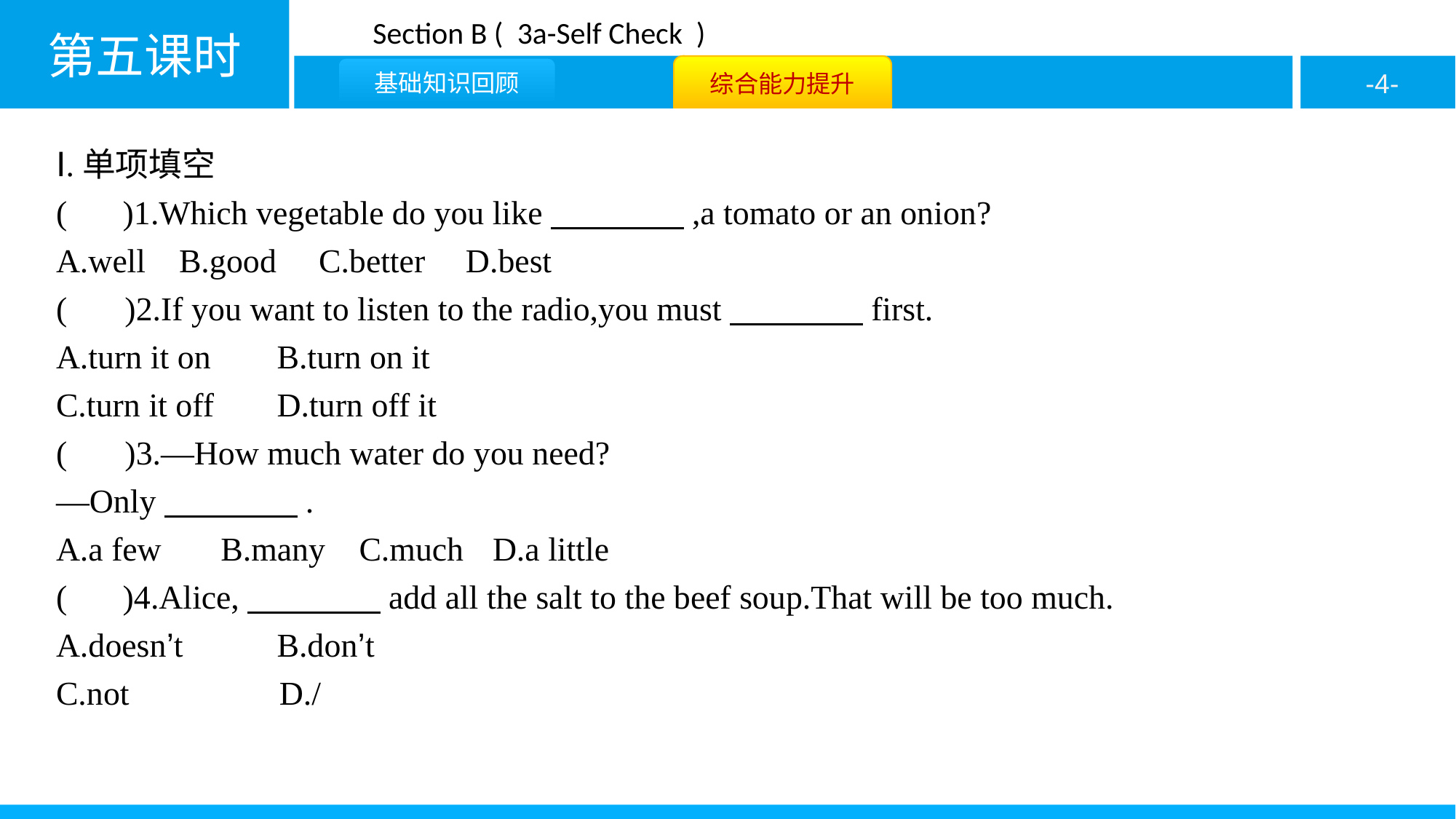

Ⅰ.单项填空
(  C  )1.Which vegetable do you like　　　　,a tomato or an onion?
A.well	B.good	     C.better	   D.best
(  A  )2.If you want to listen to the radio,you must　　　　first.
A.turn it on	B.turn on it
C.turn it off	D.turn off it
(  D  )3.—How much water do you need?
—Only　　　　.
A.a few	     B.many	C.much	D.a little
(  B  )4.Alice,　　　　add all the salt to the beef soup.That will be too much.
A.doesn’t	B.don’t
C.not	            D./